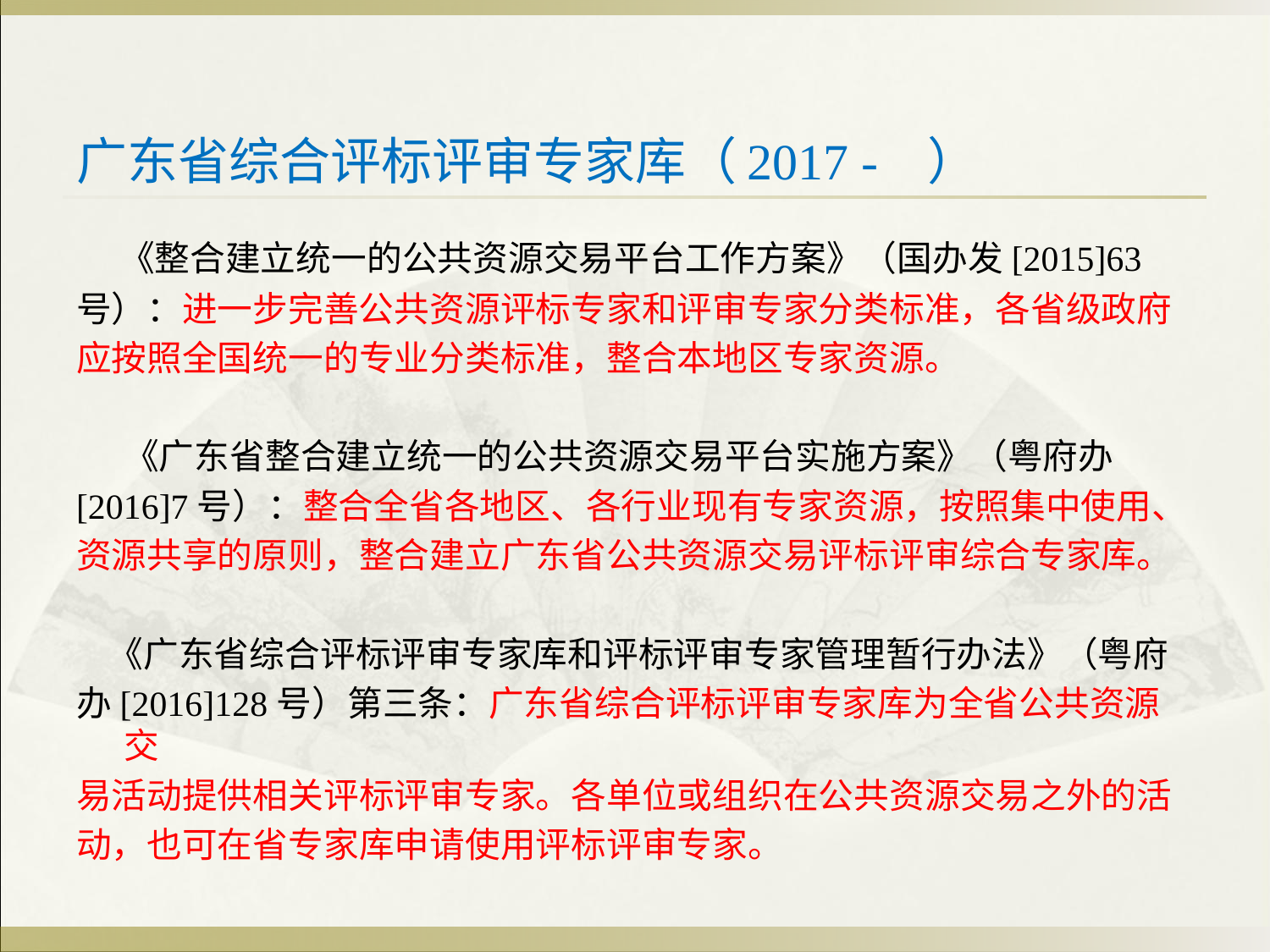

# 广东省综合评标评审专家库（2017 -   ）
    《整合建立统一的公共资源交易平台工作方案》（国办发[2015]63
号）：进一步完善公共资源评标专家和评审专家分类标准，各省级政府
应按照全国统一的专业分类标准，整合本地区专家资源。

     《广东省整合建立统一的公共资源交易平台实施方案》（粤府办
[2016]7号）：整合全省各地区、各行业现有专家资源，按照集中使用、
资源共享的原则，整合建立广东省公共资源交易评标评审综合专家库。

   《广东省综合评标评审专家库和评标评审专家管理暂行办法》（粤府
办[2016]128号）第三条：广东省综合评标评审专家库为全省公共资源交
易活动提供相关评标评审专家。各单位或组织在公共资源交易之外的活
动，也可在省专家库申请使用评标评审专家。